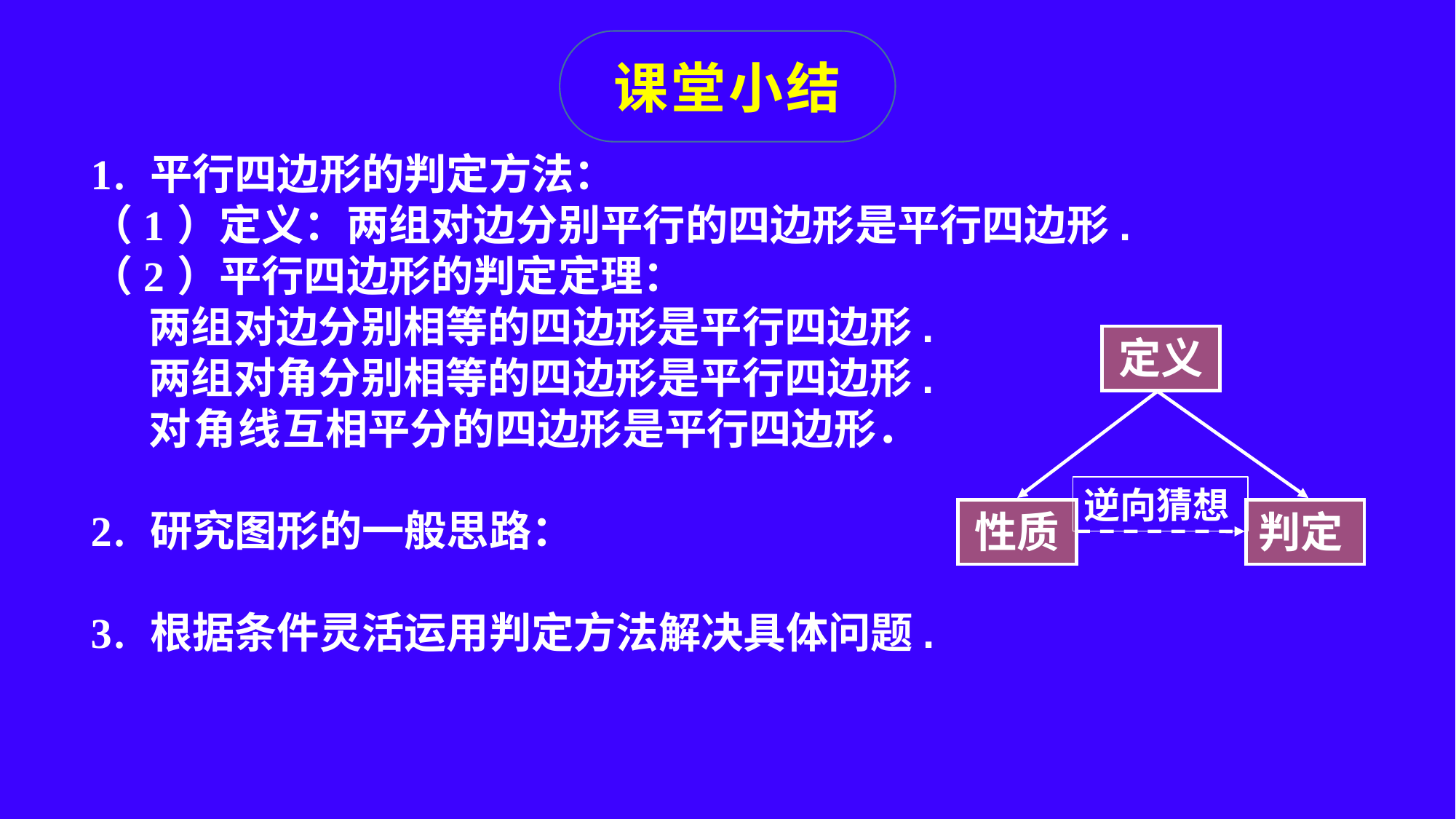

课堂小结

1. 平行四边形的判定方法：
（1）定义：两组对边分别平行的四边形是平行四边形.
（2）平行四边形的判定定理：
     两组对边分别相等的四边形是平行四边形.
     两组对角分别相等的四边形是平行四边形.
     对角线互相平分的四边形是平行四边形．

2. 研究图形的一般思路：

3. 根据条件灵活运用判定方法解决具体问题.

定义

逆向猜想

性质
判定